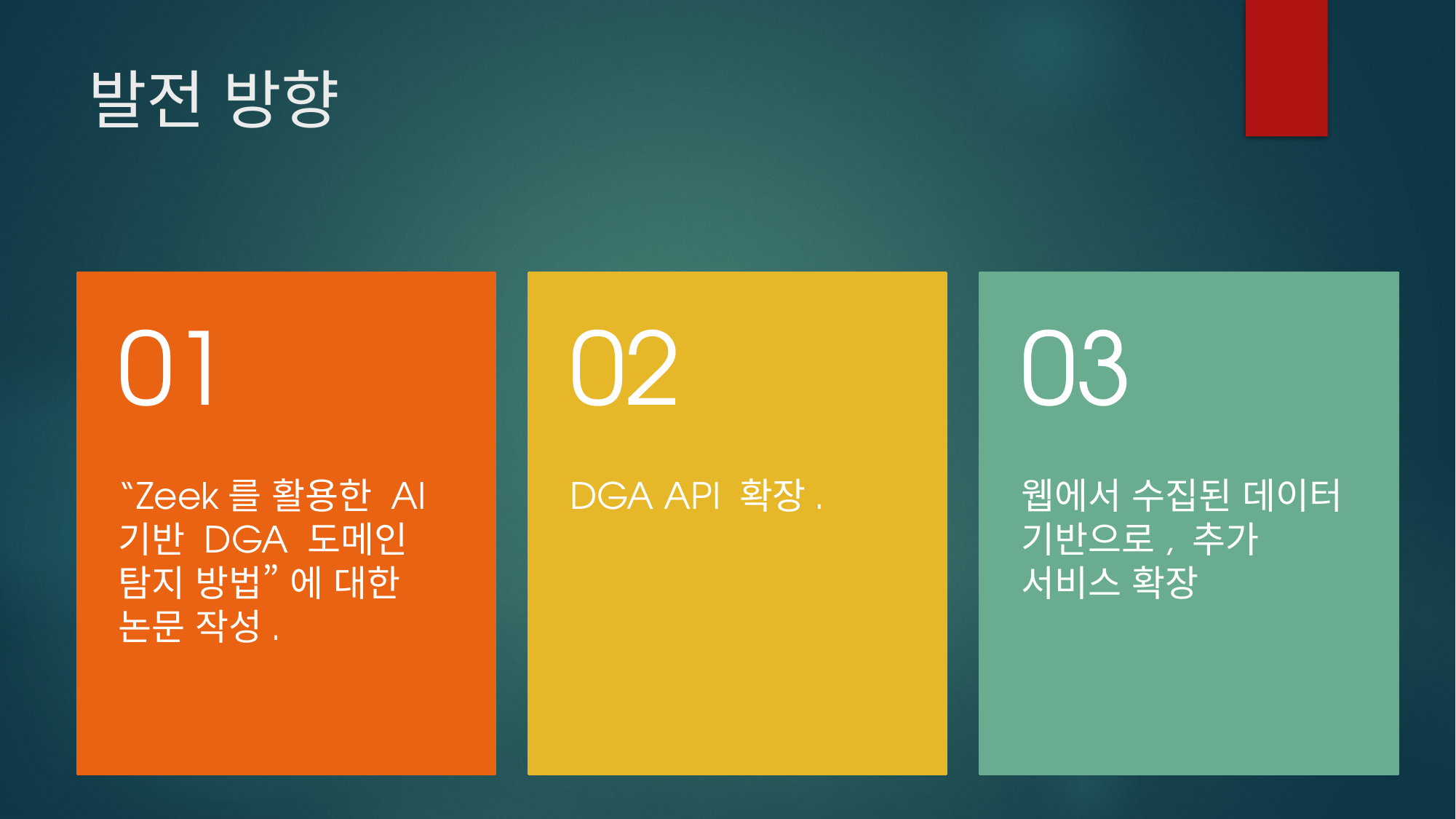

# 발전 방향
“Zeek를 활용한 AI 기반 DGA 도메인 탐지 방법” 에 대한 논문 작성.
01
DGA API 확장.
02
웹에서 수집된 데이터 기반으로, 추가 서비스 확장
03